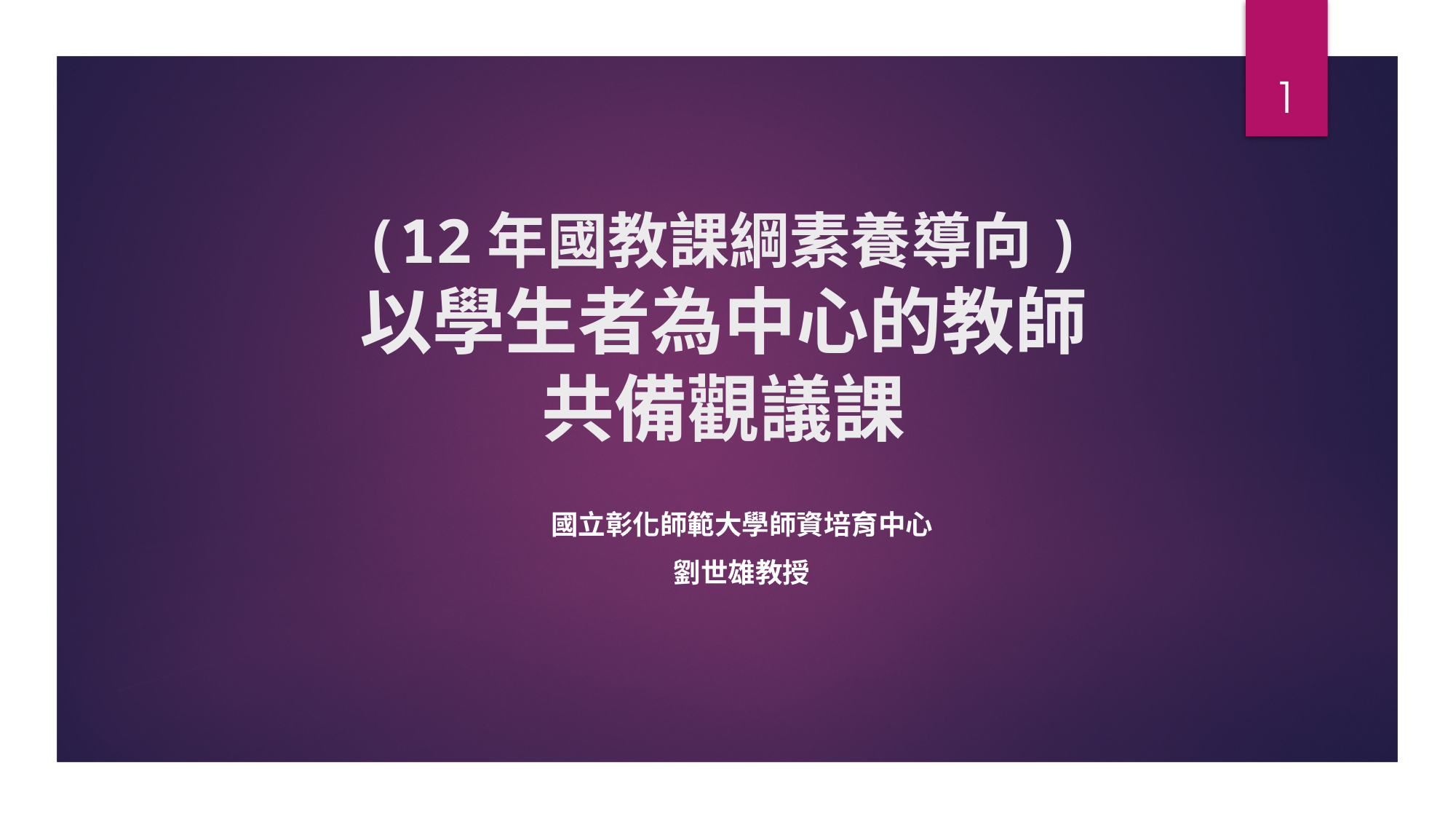

1
# (12年國教課綱素養導向) 以學生者為中心的教師共備觀議課
國立彰化師範大學師資培育中心
劉世雄教授